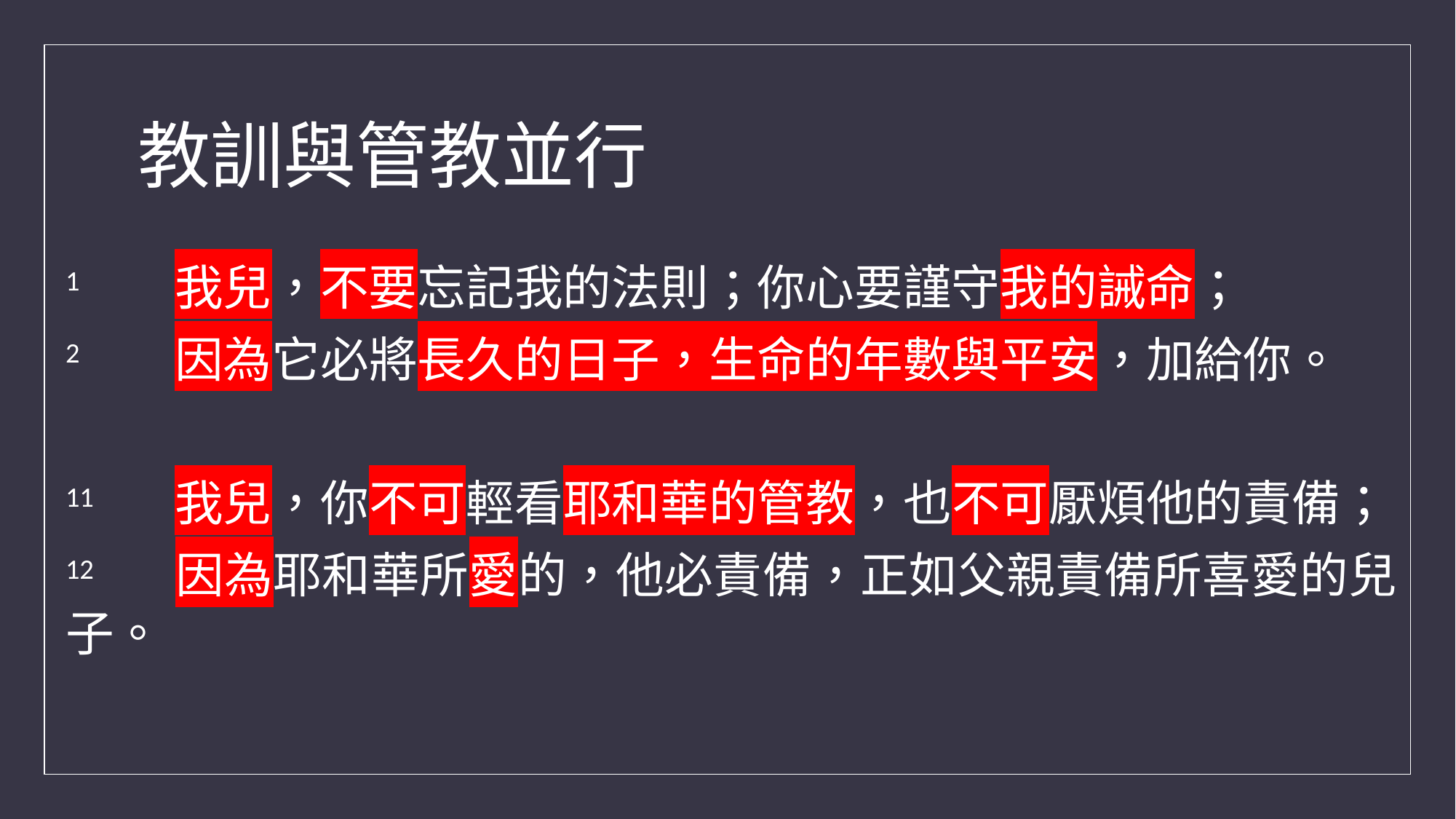

# 教訓與管教並行
1 	我兒，不要忘記我的法則；你心要謹守我的誡命；
2 	因為它必將長久的日子，生命的年數與平安，加給你。

11 	我兒，你不可輕看耶和華的管教，也不可厭煩他的責備；
12 	因為耶和華所愛的，他必責備，正如父親責備所喜愛的兒子。